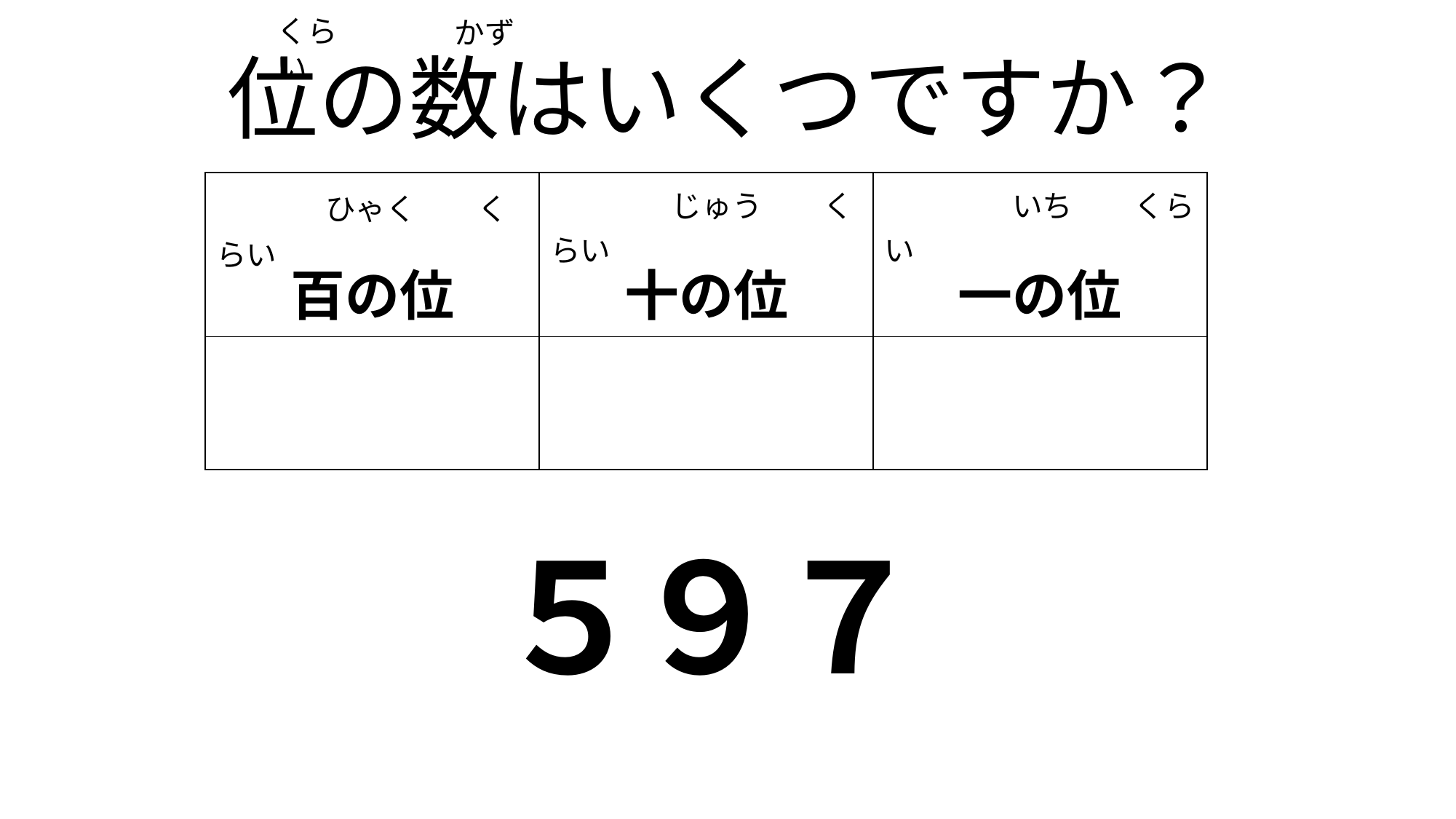

くらい
かず
# 位の数はいくつですか？
| ひゃく　　くらい | じゅう　　くらい | いち　　くらい |
| --- | --- | --- |
| 百の位 | 十の位 | 一の位 |
|  |  |  |
５
７
９